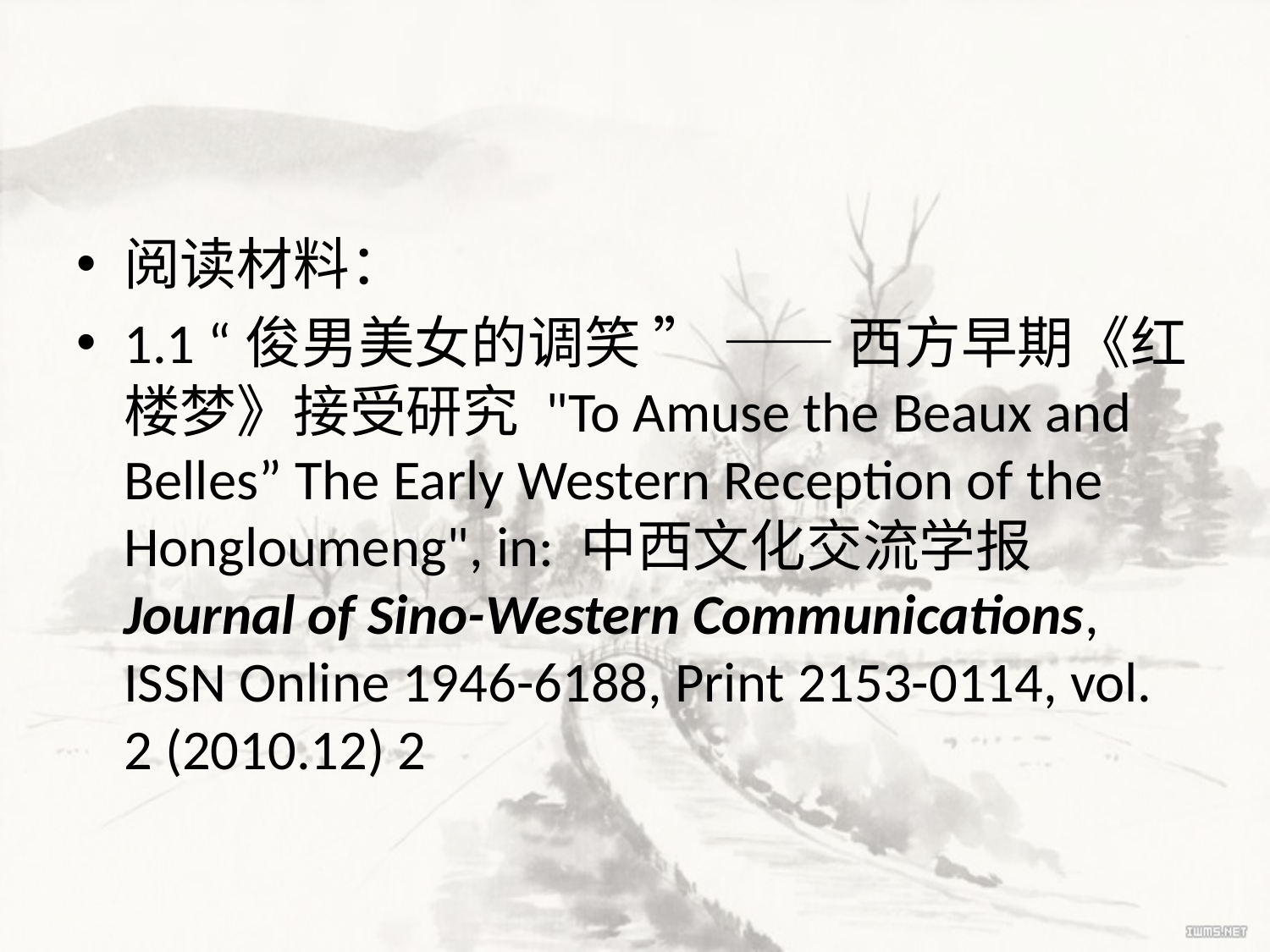

#
阅读材料：
1.1 “俊男美女的调笑 ” —— 西方早期《红楼梦》接受研究 "To Amuse the Beaux and Belles” The Early Western Reception of the Hongloumeng", in: 中西文化交流学报 Journal of Sino-Western Communications, ISSN Online 1946-6188, Print 2153-0114, vol. 2 (2010.12) 2